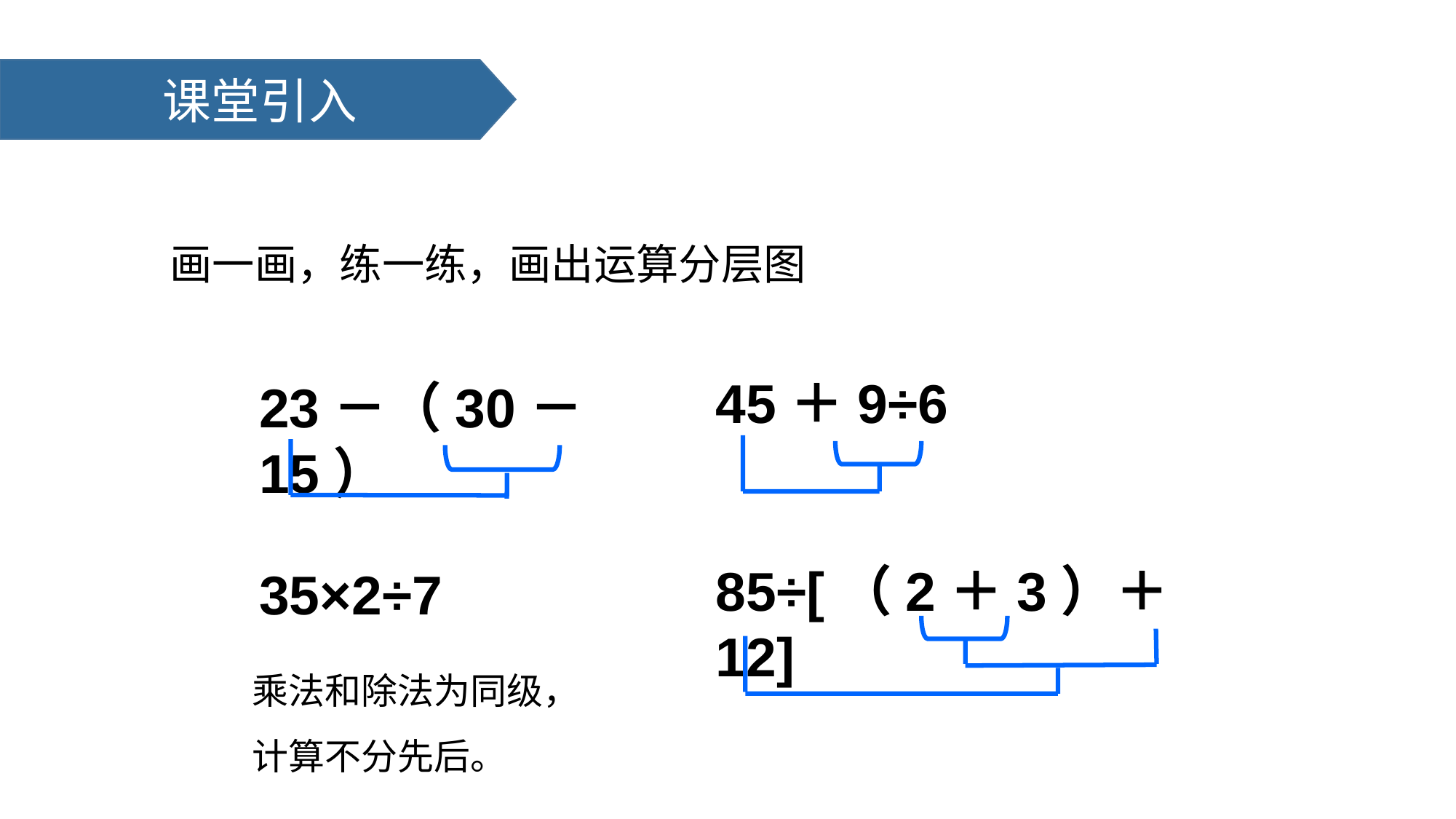

课堂引入
画一画，练一练，画出运算分层图
45＋9÷6
23－（30－15）

85÷[（2＋3）＋12]
35×2÷7

乘法和除法为同级，计算不分先后。